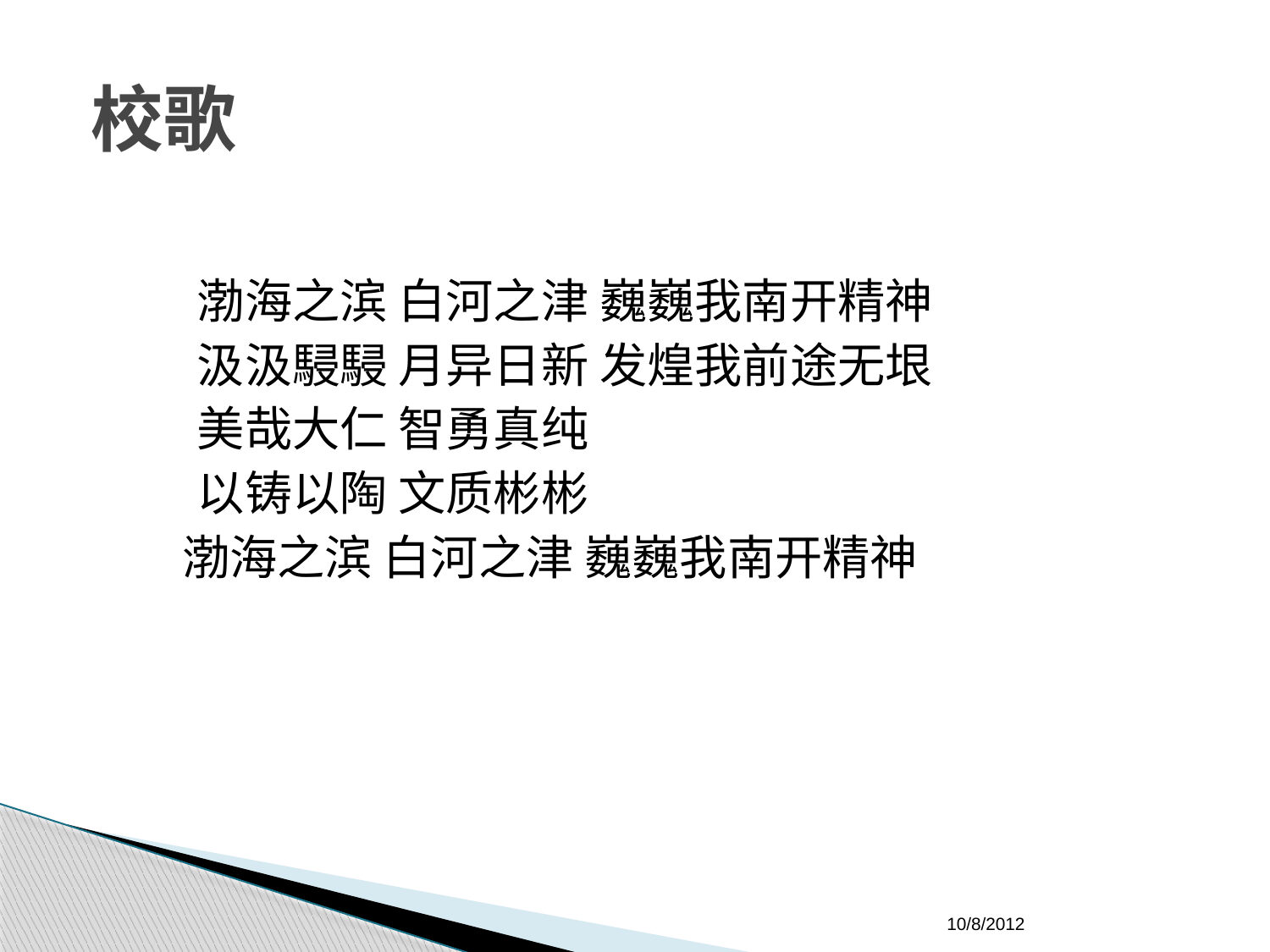

# 校歌
　　渤海之滨 白河之津 巍巍我南开精神
　　汲汲駸駸 月异日新 发煌我前途无垠
　　美哉大仁 智勇真纯
　　以铸以陶 文质彬彬
  　渤海之滨 白河之津 巍巍我南开精神
10/8/2012